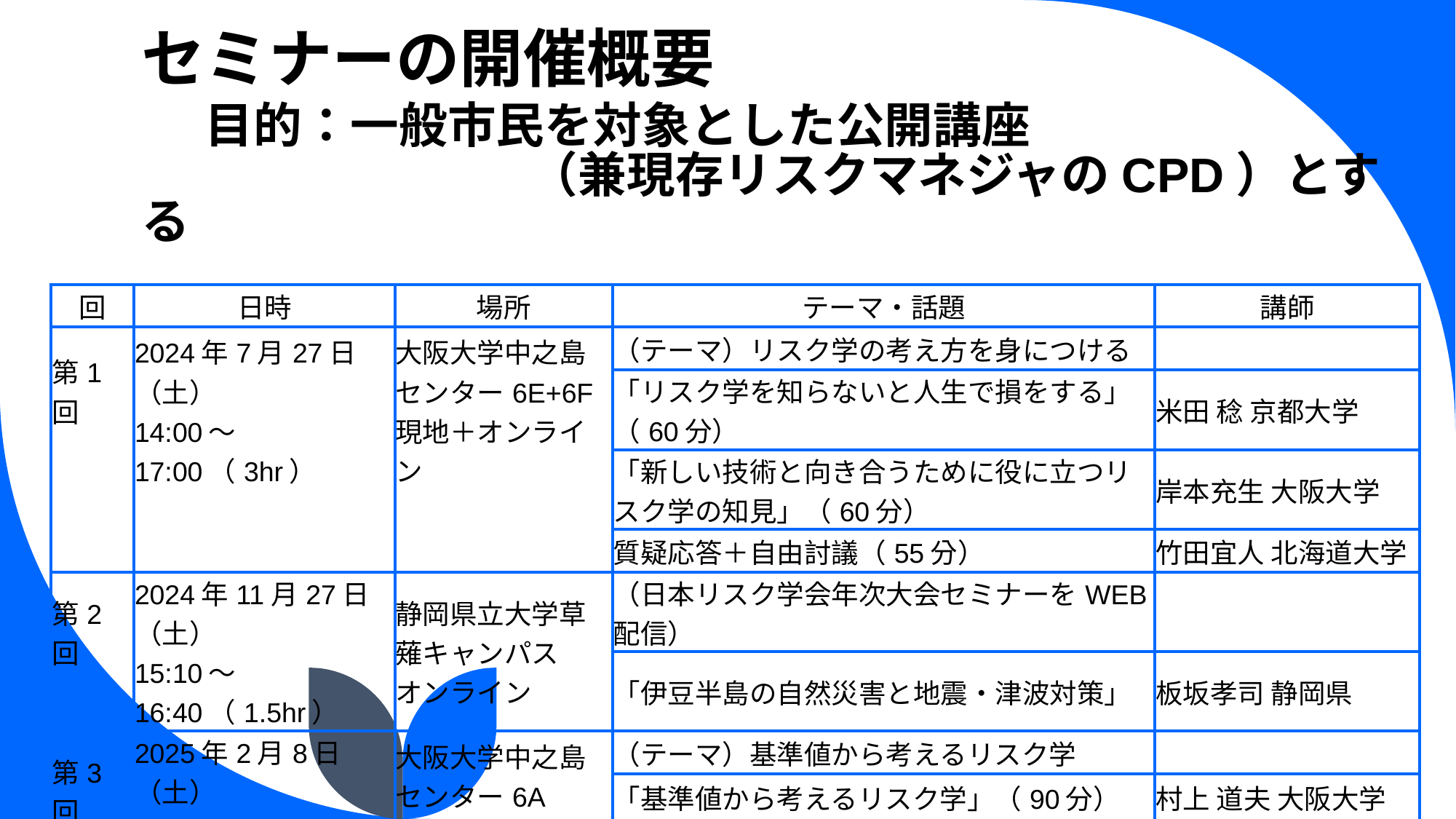

# セミナーの開催概要 　目的：一般市民を対象とした公開講座 　　　　　　　　（兼現存リスクマネジャのCPD）とする
| 回 | 日時 | 場所 | テーマ・話題 | 講師 |
| --- | --- | --- | --- | --- |
| 第1回 | 2024年7月27日（土） 14:00～17:00（3hr） | 大阪大学中之島 センター6E+6F 現地＋オンライン | （テーマ）リスク学の考え方を身につける |  |
|  |  |  | 「リスク学を知らないと人生で損をする」（60分） | 米田 稔 京都大学 |
|  |  |  | 「新しい技術と向き合うために役に立つリスク学の知見」（60分） | 岸本充生 大阪大学 |
|  |  |  | 質疑応答＋自由討議（55分） | 竹田宜人 北海道大学 |
| 第2回 | 2024年11月27日（土） 15:10～16:40（1.5hr） | 静岡県立大学草薙キャンパス オンライン | （日本リスク学会年次大会セミナーをWEB配信） |  |
|  |  |  | 「伊豆半島の自然災害と地震・津波対策」 | 板坂孝司 静岡県 |
| 第3回 | 2025年2月8日（土） 14:00～17:00（3hr） | 大阪大学中之島 センター6A 現地＋オンライン | （テーマ）基準値から考えるリスク学 |  |
|  |  |  | 「基準値から考えるリスク学」（90分） | 村上 道夫 大阪大学 |
|  |  |  | 「基準値とリスクコミュニケーション」(80分） | 竹田宜人 北海道大学 |